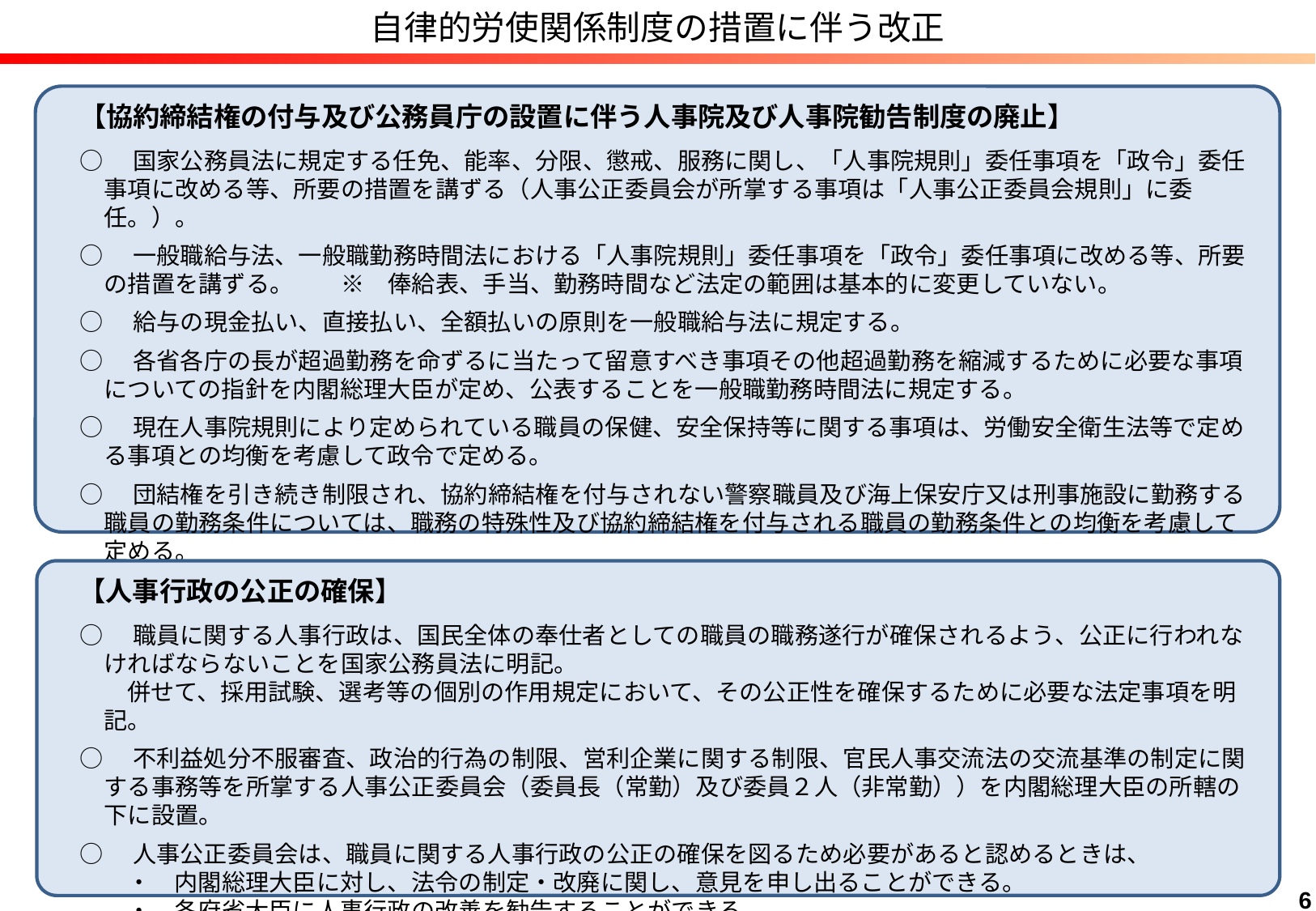

自律的労使関係制度の措置に伴う改正

【協約締結権の付与及び公務員庁の設置に伴う人事院及び人事院勧告制度の廃止】
○　国家公務員法に規定する任免、能率、分限、懲戒、服務に関し、「人事院規則」委任事項を「政令」委任事項に改める等、所要の措置を講ずる（人事公正委員会が所掌する事項は「人事公正委員会規則」に委任。）。
○　一般職給与法、一般職勤務時間法における「人事院規則」委任事項を「政令」委任事項に改める等、所要の措置を講ずる。　　※　俸給表、手当、勤務時間など法定の範囲は基本的に変更していない。
○　給与の現金払い、直接払い、全額払いの原則を一般職給与法に規定する。
○　各省各庁の長が超過勤務を命ずるに当たって留意すべき事項その他超過勤務を縮減するために必要な事項についての指針を内閣総理大臣が定め、公表することを一般職勤務時間法に規定する。
○　現在人事院規則により定められている職員の保健、安全保持等に関する事項は、労働安全衛生法等で定める事項との均衡を考慮して政令で定める。
○　団結権を引き続き制限され、協約締結権を付与されない警察職員及び海上保安庁又は刑事施設に勤務する職員の勤務条件については、職務の特殊性及び協約締結権を付与される職員の勤務条件との均衡を考慮して定める。

【人事行政の公正の確保】
○　職員に関する人事行政は、国民全体の奉仕者としての職員の職務遂行が確保されるよう、公正に行われなければならないことを国家公務員法に明記。
　　併せて、採用試験、選考等の個別の作用規定において、その公正性を確保するために必要な法定事項を明記。
○　不利益処分不服審査、政治的行為の制限、営利企業に関する制限、官民人事交流法の交流基準の制定に関する事務等を所掌する人事公正委員会（委員長（常勤）及び委員２人（非常勤））を内閣総理大臣の所轄の下に設置。
○　人事公正委員会は、職員に関する人事行政の公正の確保を図るため必要があると認めるときは、
　　・　内閣総理大臣に対し、法令の制定・改廃に関し、意見を申し出ることができる。
　　・　各府省大臣に人事行政の改善を勧告することができる。
6